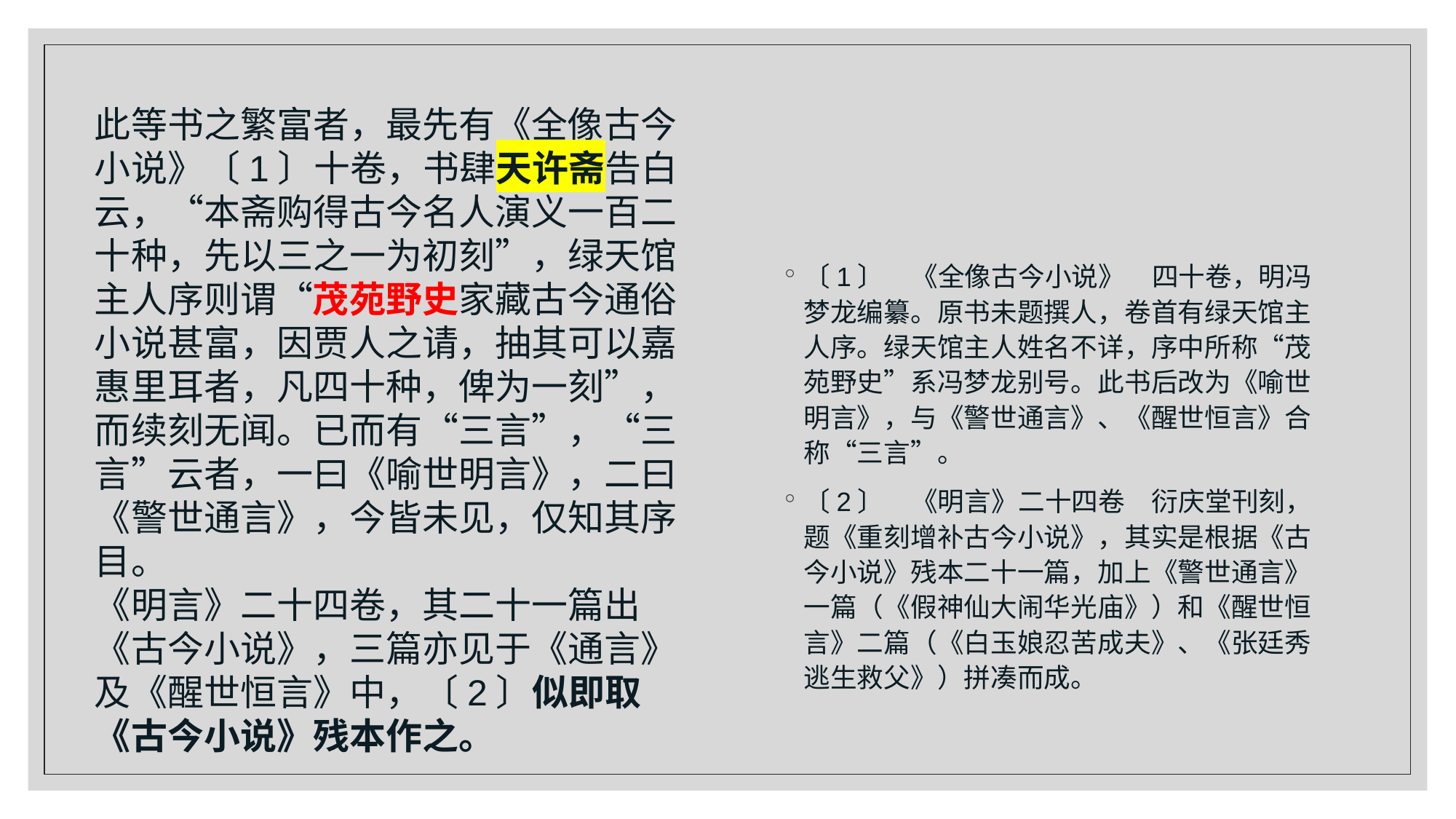

此等书之繁富者，最先有《全像古今小说》〔1〕十卷，书肆天许斋告白云，“本斋购得古今名人演义一百二十种，先以三之一为初刻”，绿天馆主人序则谓“茂苑野史家藏古今通俗小说甚富，因贾人之请，抽其可以嘉惠里耳者，凡四十种，俾为一刻”，而续刻无闻。已而有“三言”，“三言”云者，一曰《喻世明言》，二曰《警世通言》，今皆未见，仅知其序目。
《明言》二十四卷，其二十一篇出《古今小说》，三篇亦见于《通言》及《醒世恒言》中，〔2〕似即取《古今小说》残本作之。
〔1〕　《全像古今小说》　四十卷，明冯梦龙编纂。原书未题撰人，卷首有绿天馆主人序。绿天馆主人姓名不详，序中所称“茂苑野史”系冯梦龙别号。此书后改为《喻世明言》，与《警世通言》、《醒世恒言》合称“三言”。
〔2〕　《明言》二十四卷　衍庆堂刊刻，题《重刻增补古今小说》，其实是根据《古今小说》残本二十一篇，加上《警世通言》一篇（《假神仙大闹华光庙》）和《醒世恒言》二篇（《白玉娘忍苦成夫》、《张廷秀逃生救父》）拼凑而成。